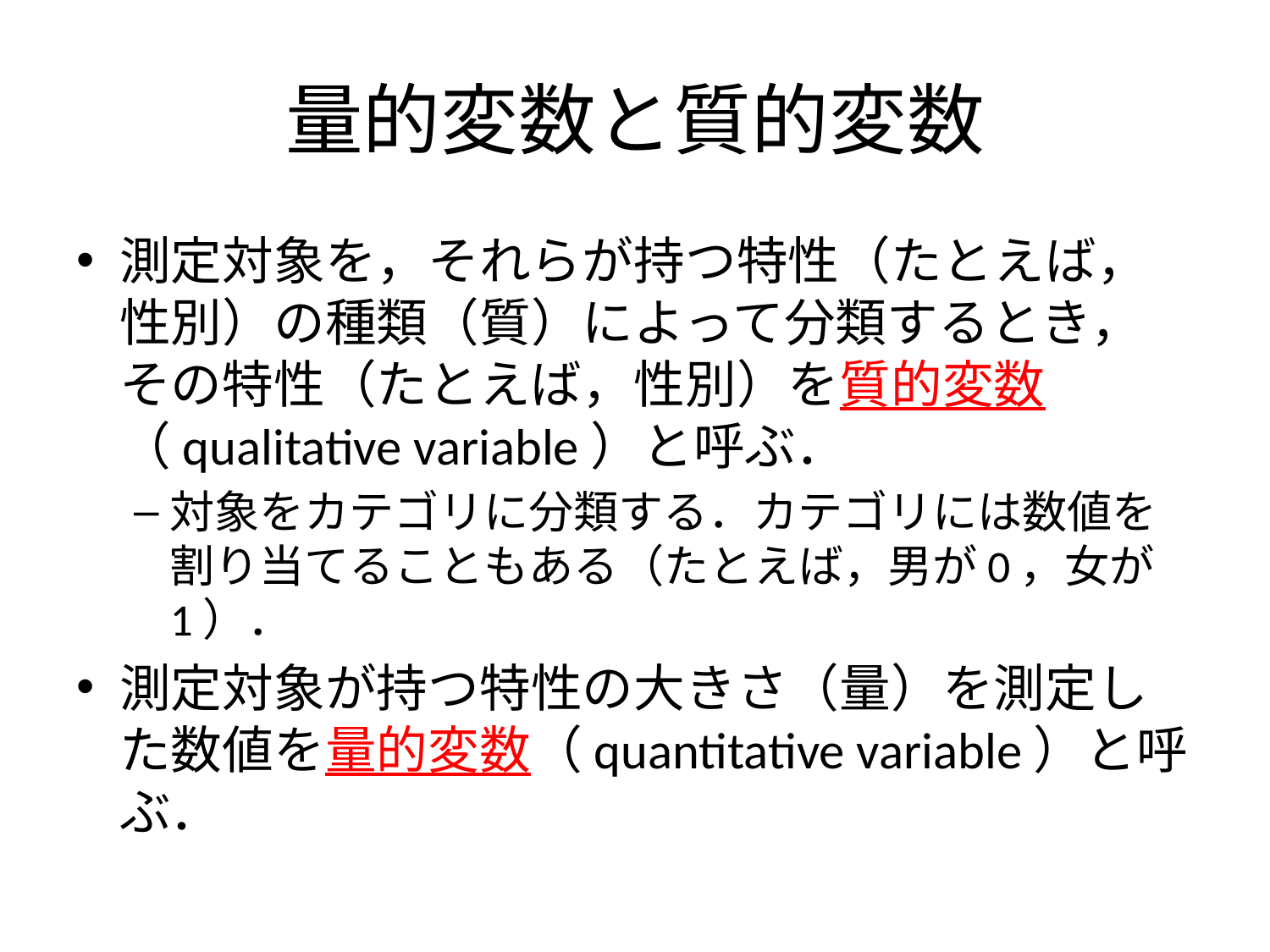

# 量的変数と質的変数
測定対象を，それらが持つ特性（たとえば，性別）の種類（質）によって分類するとき，その特性（たとえば，性別）を質的変数（qualitative variable）と呼ぶ．
対象をカテゴリに分類する．カテゴリには数値を割り当てることもある（たとえば，男が0，女が1）．
測定対象が持つ特性の大きさ（量）を測定した数値を量的変数（quantitative variable）と呼ぶ．